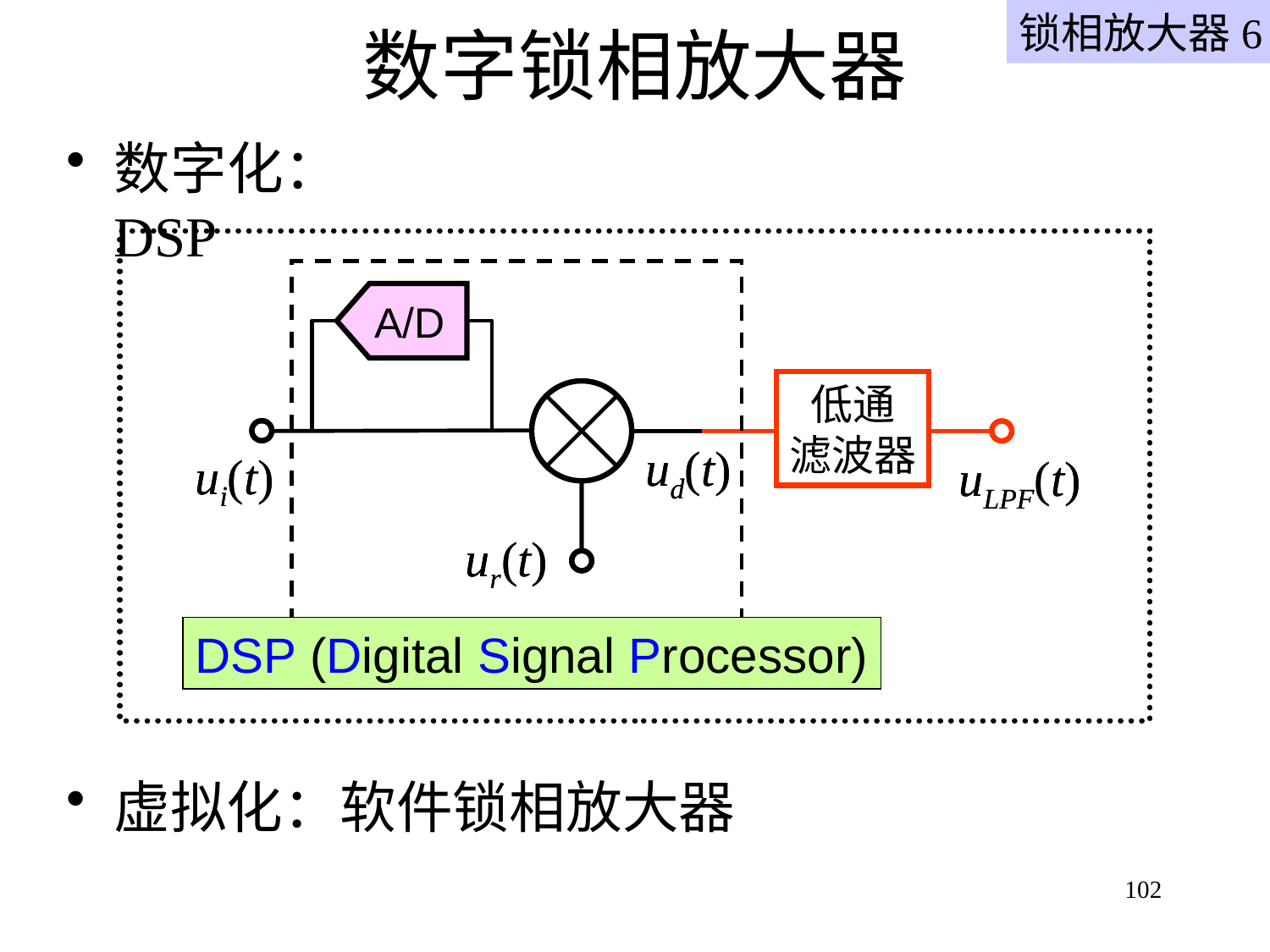

# 数字锁相放大器
锁相放大器6
数字化：DSP

低通
滤波器

ud(t)

ui(t)
uLPF(t)

ur(t)

A/D

低通
滤波器

ud(t)

ui(t)
uLPF(t)

ur(t)
DSP (Digital Signal Processor)
虚拟化：软件锁相放大器
102